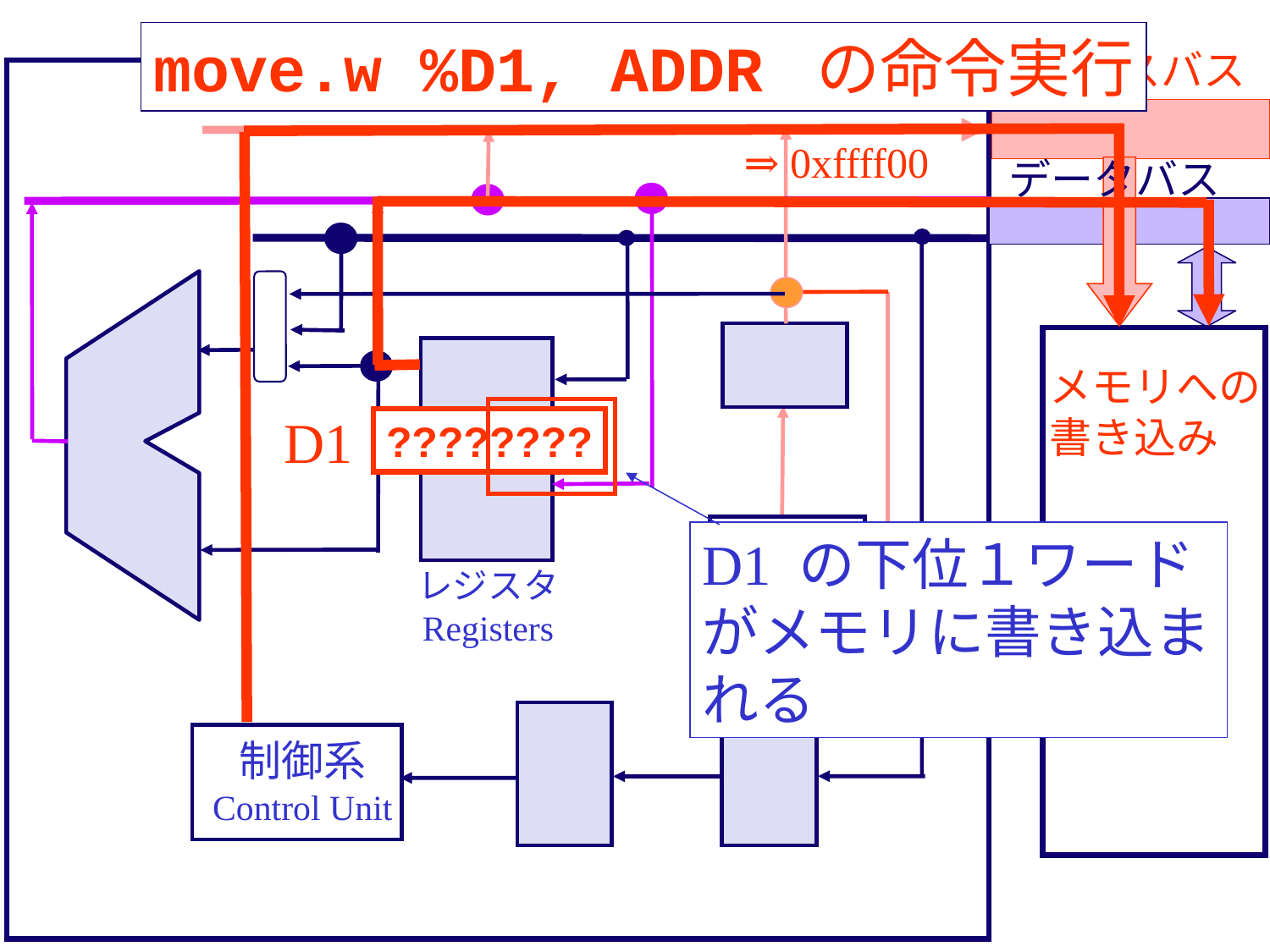

move.w %D1, ADDR の命令実行
アドレスバス

⇒ 0xffff00

データバス

メモリへの
書き込み

D1

????????

+命令長
D1 の下位１ワード
がメモリに書き込まれる
R/W

レジスタ
Registers

制御系
Control Unit